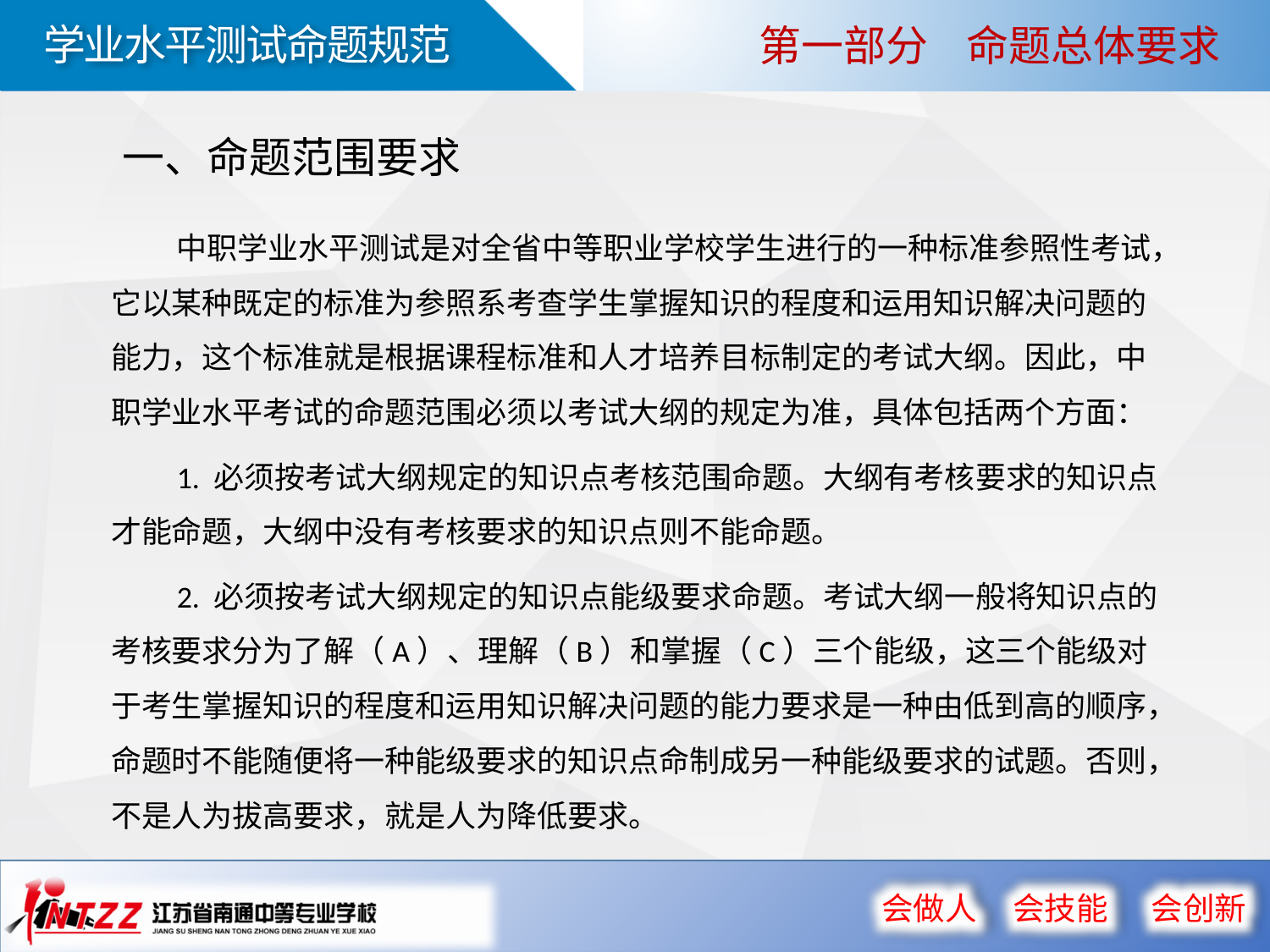

第一部分    命题总体要求
一、命题范围要求
中职学业水平测试是对全省中等职业学校学生进行的一种标准参照性考试，它以某种既定的标准为参照系考查学生掌握知识的程度和运用知识解决问题的能力，这个标准就是根据课程标准和人才培养目标制定的考试大纲。因此，中职学业水平考试的命题范围必须以考试大纲的规定为准，具体包括两个方面：
1. 必须按考试大纲规定的知识点考核范围命题。大纲有考核要求的知识点才能命题，大纲中没有考核要求的知识点则不能命题。
2. 必须按考试大纲规定的知识点能级要求命题。考试大纲一般将知识点的考核要求分为了解（A）、理解（B）和掌握（C）三个能级，这三个能级对于考生掌握知识的程度和运用知识解决问题的能力要求是一种由低到高的顺序，命题时不能随便将一种能级要求的知识点命制成另一种能级要求的试题。否则，不是人为拔高要求，就是人为降低要求。